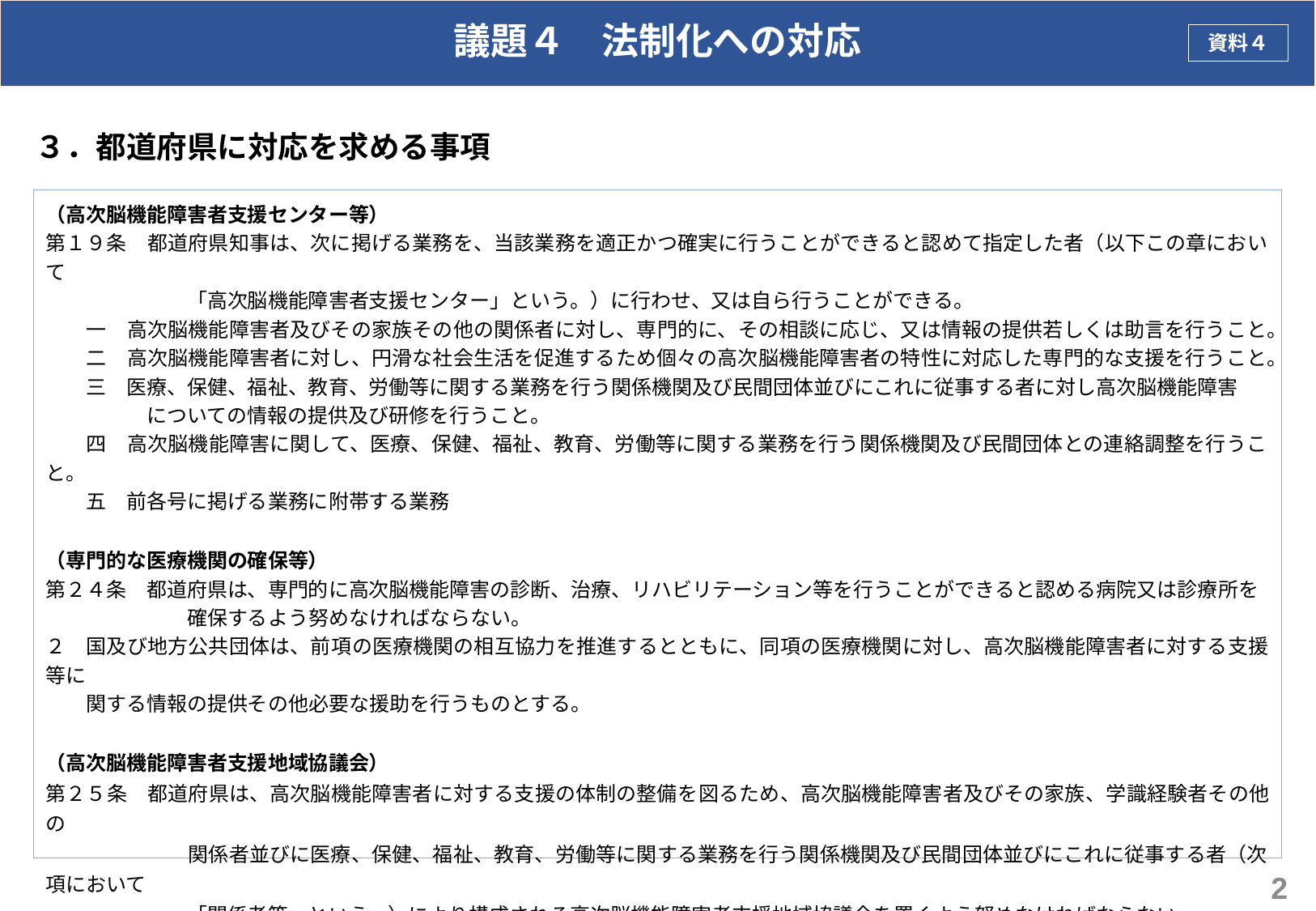

# 議題４　法制化への対応
資料４
３．都道府県に対応を求める事項
（高次脳機能障害者支援センター等）
第１９条　都道府県知事は、次に掲げる業務を、当該業務を適正かつ確実に行うことができると認めて指定した者（以下この章において
　　　　　　　「高次脳機能障害者支援センター」という。）に行わせ、又は自ら行うことができる。
　　一　高次脳機能障害者及びその家族その他の関係者に対し、専門的に、その相談に応じ、又は情報の提供若しくは助言を行うこと。
　　二　高次脳機能障害者に対し、円滑な社会生活を促進するため個々の高次脳機能障害者の特性に対応した専門的な支援を行うこと。
　　三　医療、保健、福祉、教育、労働等に関する業務を行う関係機関及び民間団体並びにこれに従事する者に対し高次脳機能障害
　　　　　についての情報の提供及び研修を行うこと。
　　四　高次脳機能障害に関して、医療、保健、福祉、教育、労働等に関する業務を行う関係機関及び民間団体との連絡調整を行うこと。
　　五　前各号に掲げる業務に附帯する業務

（専門的な医療機関の確保等）
第２４条　都道府県は、専門的に高次脳機能障害の診断、治療、リハビリテーション等を行うことができると認める病院又は診療所を
　　　　　　　確保するよう努めなければならない。
２　国及び地方公共団体は、前項の医療機関の相互協力を推進するとともに、同項の医療機関に対し、高次脳機能障害者に対する支援等に
　　関する情報の提供その他必要な援助を行うものとする。

（高次脳機能障害者支援地域協議会）
第２５条　都道府県は、高次脳機能障害者に対する支援の体制の整備を図るため、高次脳機能障害者及びその家族、学識経験者その他の
　　　　　　　関係者並びに医療、保健、福祉、教育、労働等に関する業務を行う関係機関及び民間団体並びにこれに従事する者（次項において
　　　　　　　「関係者等」という。）により構成される高次脳機能障害者支援地域協議会を置くよう努めなければならない。
２　前項の高次脳機能障害者支援地域協議会は、関係者等が相互の連絡を図ることにより、地域における高次脳機能障害者に対する
　　支援体制に関する課題について情報を共有し、関係者等の連携の緊密化を図るとともに、地域の実情に応じ協議を行うものとする。
2